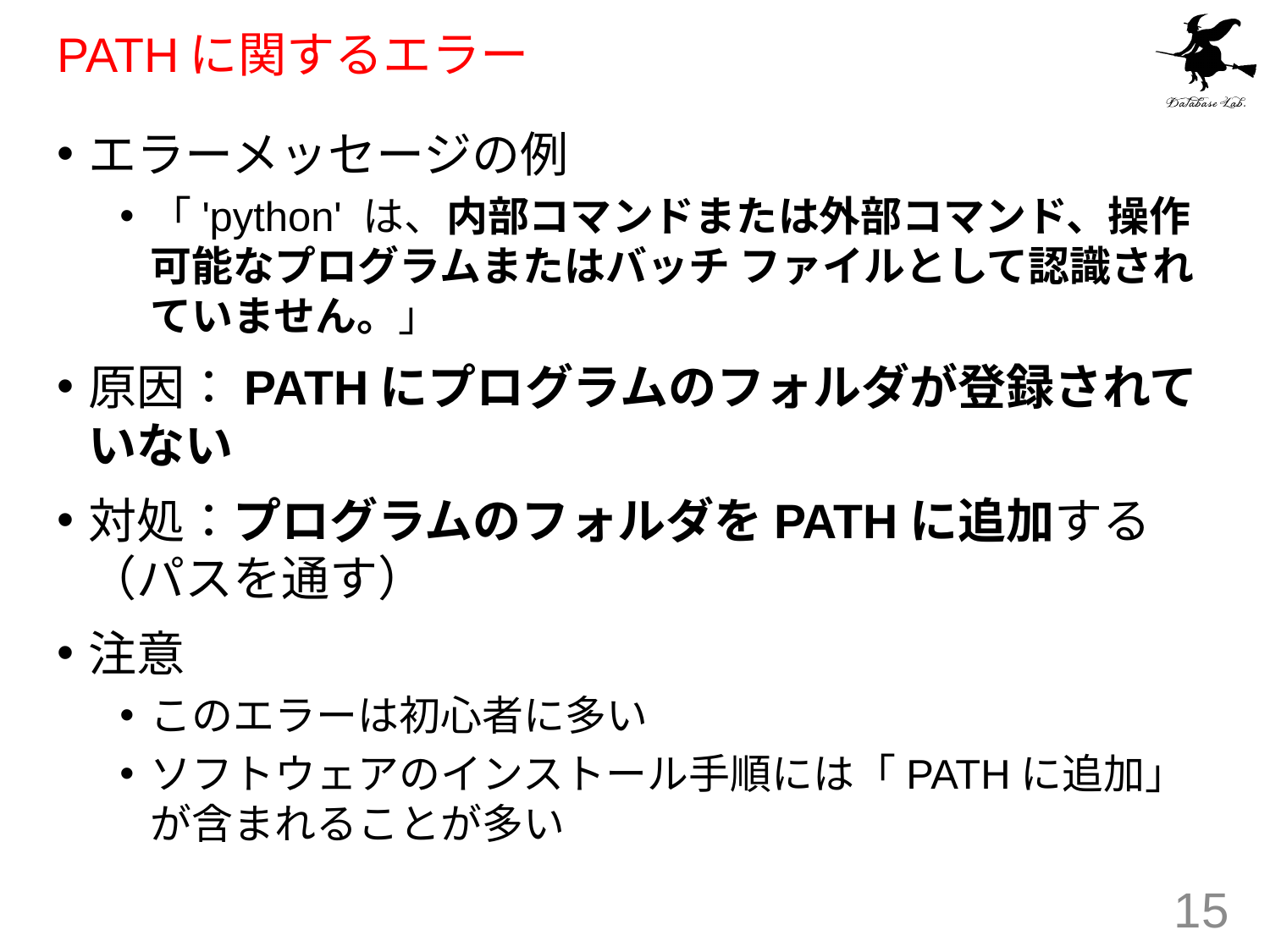

# PATHに関するエラー
エラーメッセージの例
「'python' は、内部コマンドまたは外部コマンド、操作可能なプログラムまたはバッチ ファイルとして認識されていません。」
原因：PATHにプログラムのフォルダが登録されていない
対処：プログラムのフォルダをPATHに追加する（パスを通す）
注意
このエラーは初心者に多い
ソフトウェアのインストール手順には「PATHに追加」が含まれることが多い

15